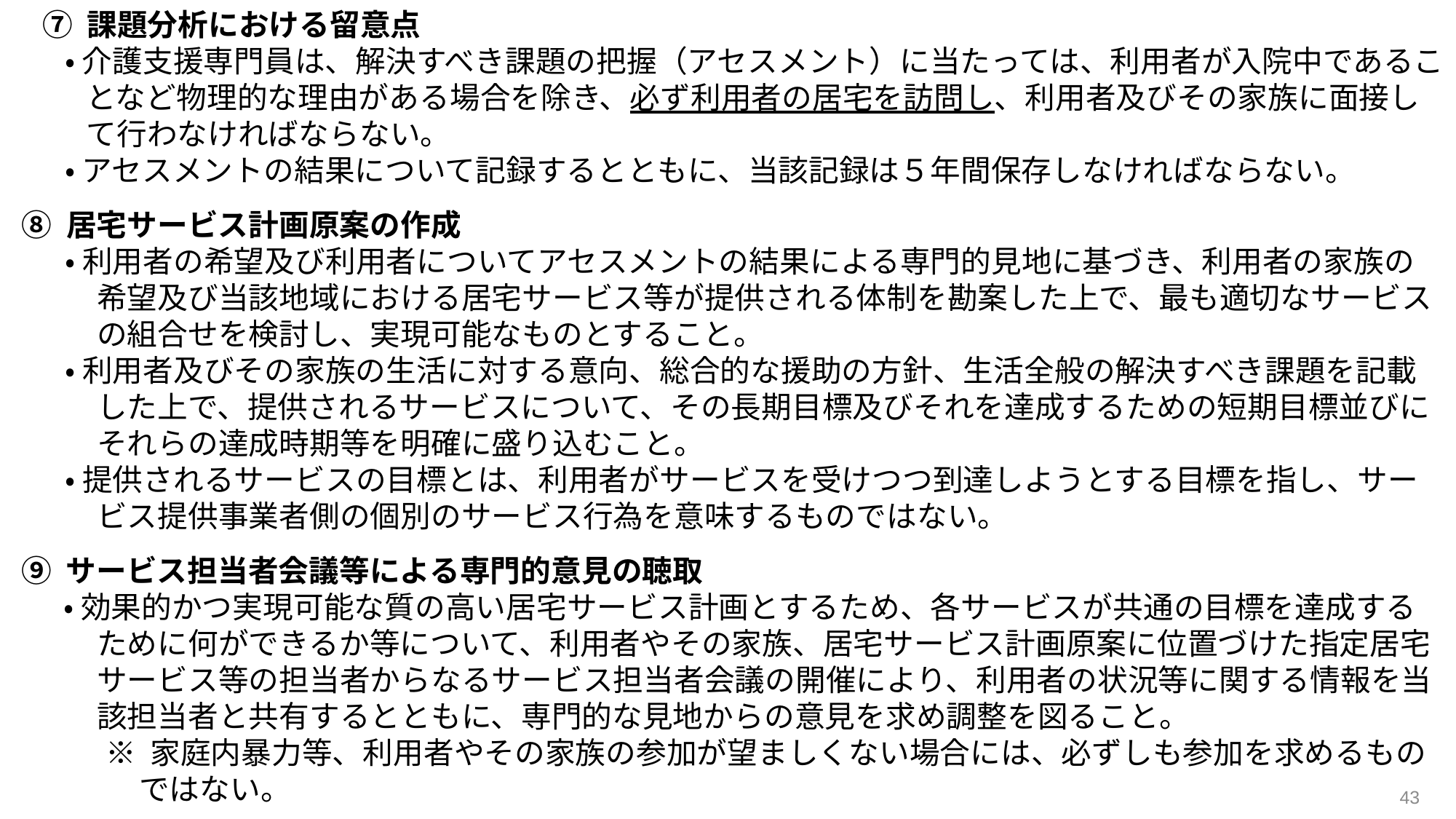

⑦ 課題分析における留意点
・ 介護支援専門員は、解決すべき課題の把握（アセスメント）に当たっては、利用者が入院中であることなど物理的な理由がある場合を除き、必ず利用者の居宅を訪問し、利用者及びその家族に面接して行わなければならない。
・ アセスメントの結果について記録するとともに、当該記録は５年間保存しなければならない。

⑧ 居宅サービス計画原案の作成
・ 利用者の希望及び利用者についてアセスメントの結果による専門的見地に基づき、利用者の家族の希望及び当該地域における居宅サービス等が提供される体制を勘案した上で、最も適切なサービスの組合せを検討し、実現可能なものとすること。
・ 利用者及びその家族の生活に対する意向、総合的な援助の方針、生活全般の解決すべき課題を記載した上で、提供されるサービスについて、その長期目標及びそれを達成するための短期目標並びにそれらの達成時期等を明確に盛り込むこと。
・ 提供されるサービスの目標とは、利用者がサービスを受けつつ到達しようとする目標を指し、サービス提供事業者側の個別のサービス行為を意味するものではない。

⑨ サービス担当者会議等による専門的意見の聴取
・ 効果的かつ実現可能な質の高い居宅サービス計画とするため、各サービスが共通の目標を達成するために何ができるか等について、利用者やその家族、居宅サービス計画原案に位置づけた指定居宅サービス等の担当者からなるサービス担当者会議の開催により、利用者の状況等に関する情報を当該担当者と共有するとともに、専門的な見地からの意見を求め調整を図ること。
※ 家庭内暴力等、利用者やその家族の参加が望ましくない場合には、必ずしも参加を求めるものではない。
43